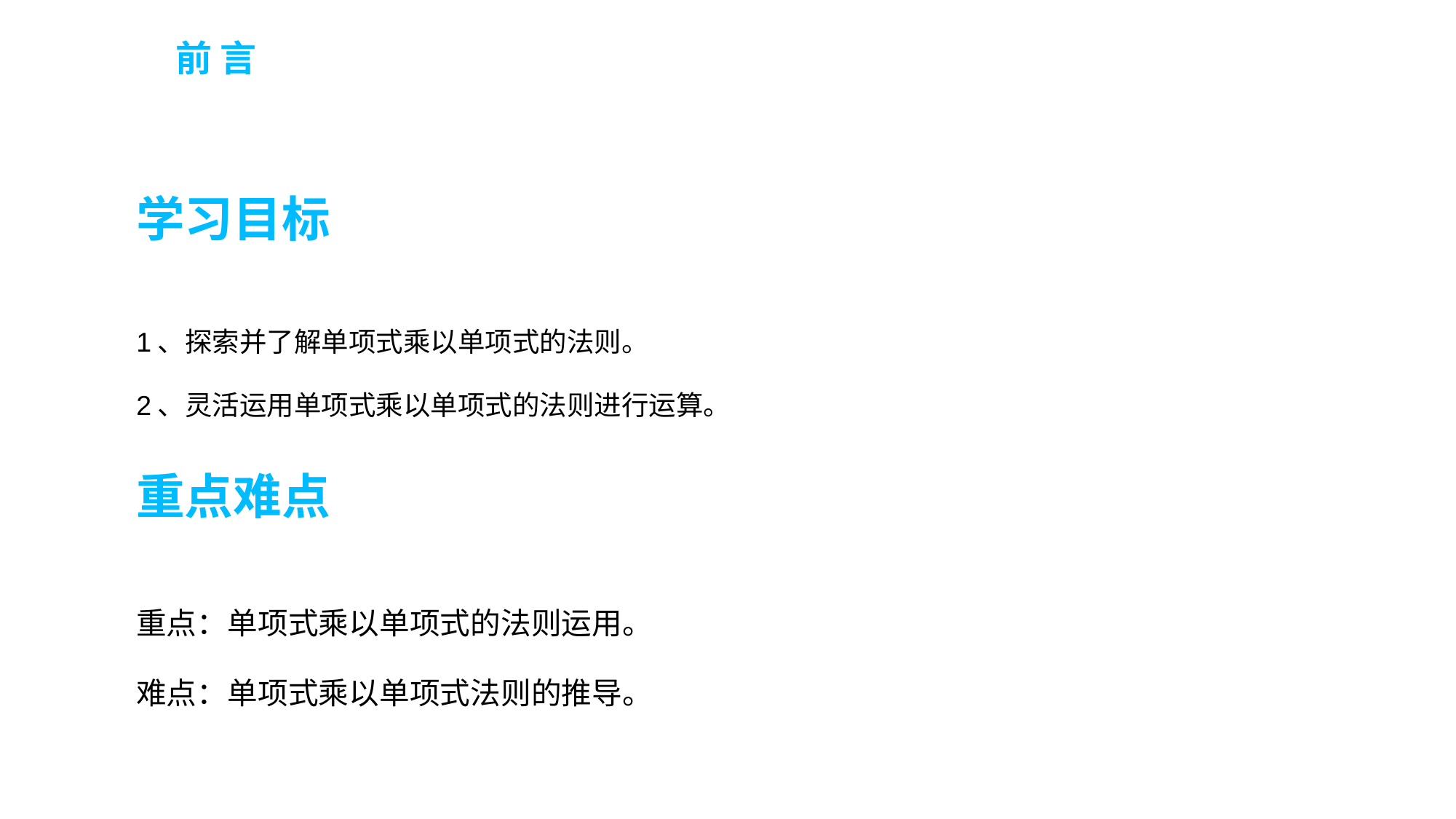

前 言
学习目标
1、探索并了解单项式乘以单项式的法则。
2、灵活运用单项式乘以单项式的法则进行运算。
重点难点
重点：单项式乘以单项式的法则运用。
难点：单项式乘以单项式法则的推导。